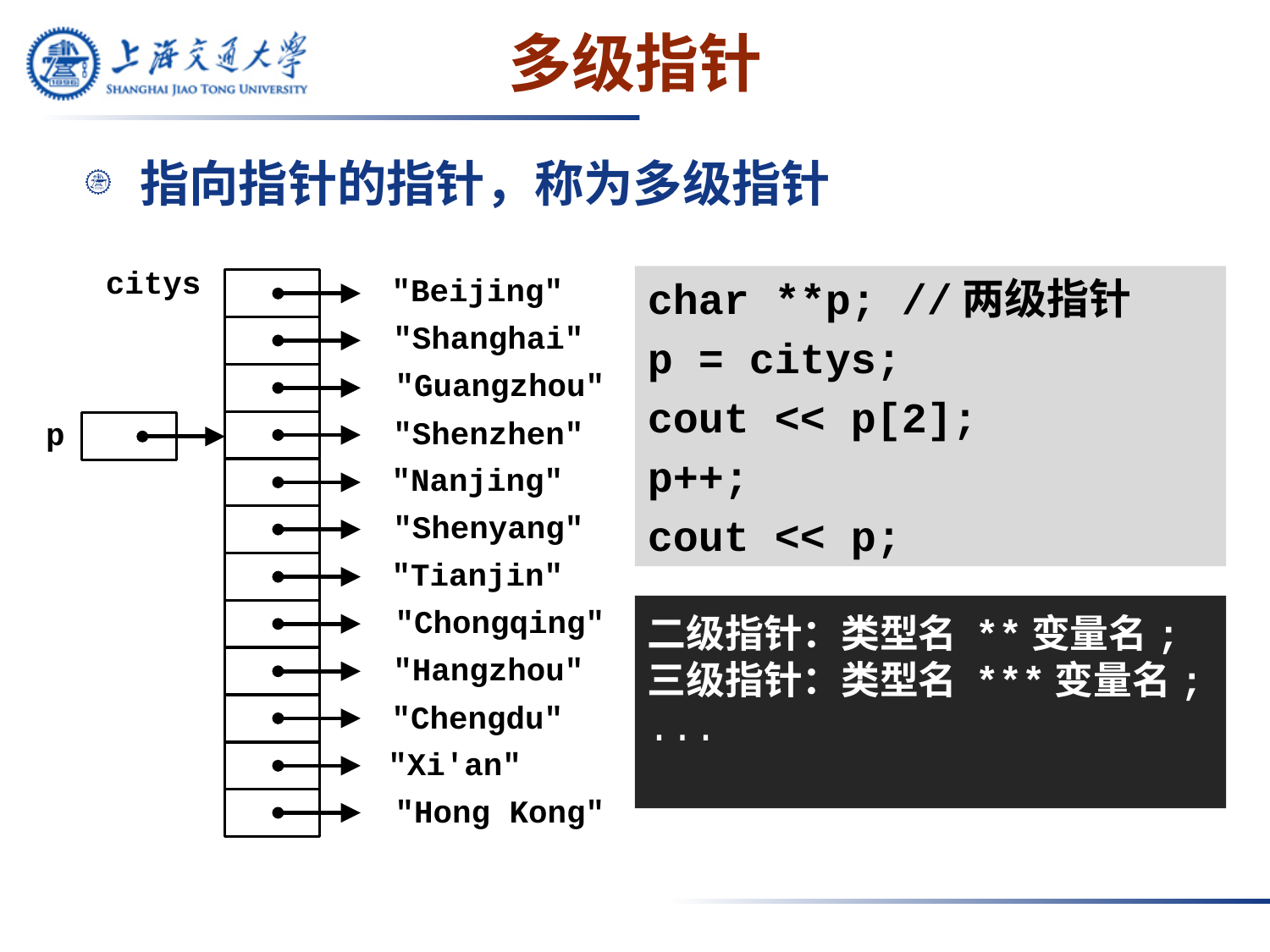

# 多级指针
指向指针的指针，称为多级指针
citys
"Beijing"

"Shanghai"

"Guangzhou"

"Shenzhen"

"Nanjing"

"Shenyang"

"Tianjin"

"Chongqing"

"Hangzhou"

"Chengdu"

"Xi'an"

"Hong Kong"

p

char **p; //两级指针
p = citys;
cout << p[2];
p++;
cout << p;
二级指针：类型名 **变量名;
三级指针：类型名 ***变量名;
...